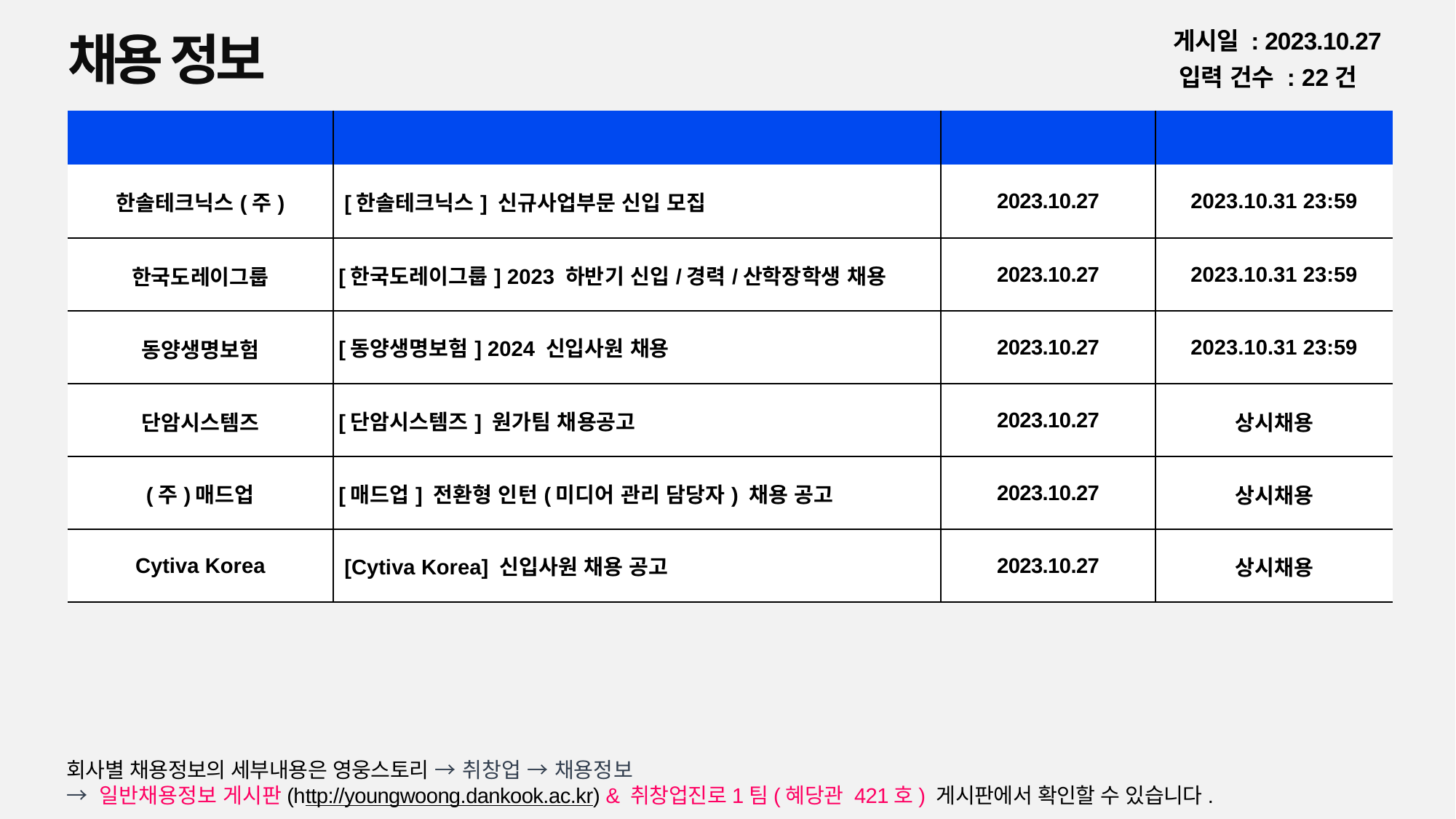

채용 정보
게시일 : 2023.10.27
입력 건수 : 22건
| 회사명 | 공고명 | 등록일 | 마감일 |
| --- | --- | --- | --- |
| 한솔테크닉스(주) | [한솔테크닉스] 신규사업부문 신입 모집 | 2023.10.27 | 2023.10.31 23:59 |
| 한국도레이그룹 | [한국도레이그룹] 2023 하반기 신입/경력/산학장학생 채용 | 2023.10.27 | 2023.10.31 23:59 |
| 동양생명보험 | [동양생명보험] 2024 신입사원 채용 | 2023.10.27 | 2023.10.31 23:59 |
| 단암시스템즈 | [단암시스템즈] 원가팀 채용공고 | 2023.10.27 | 상시채용 |
| (주)매드업 | [매드업] 전환형 인턴(미디어 관리 담당자) 채용 공고 | 2023.10.27 | 상시채용 |
| Cytiva Korea | [Cytiva Korea] 신입사원 채용 공고 | 2023.10.27 | 상시채용 |
회사별 채용정보의 세부내용은 영웅스토리 → 취창업 → 채용정보
→ 일반채용정보 게시판(http://youngwoong.dankook.ac.kr) & 취창업진로1팀(혜당관 421호) 게시판에서 확인할 수 있습니다.